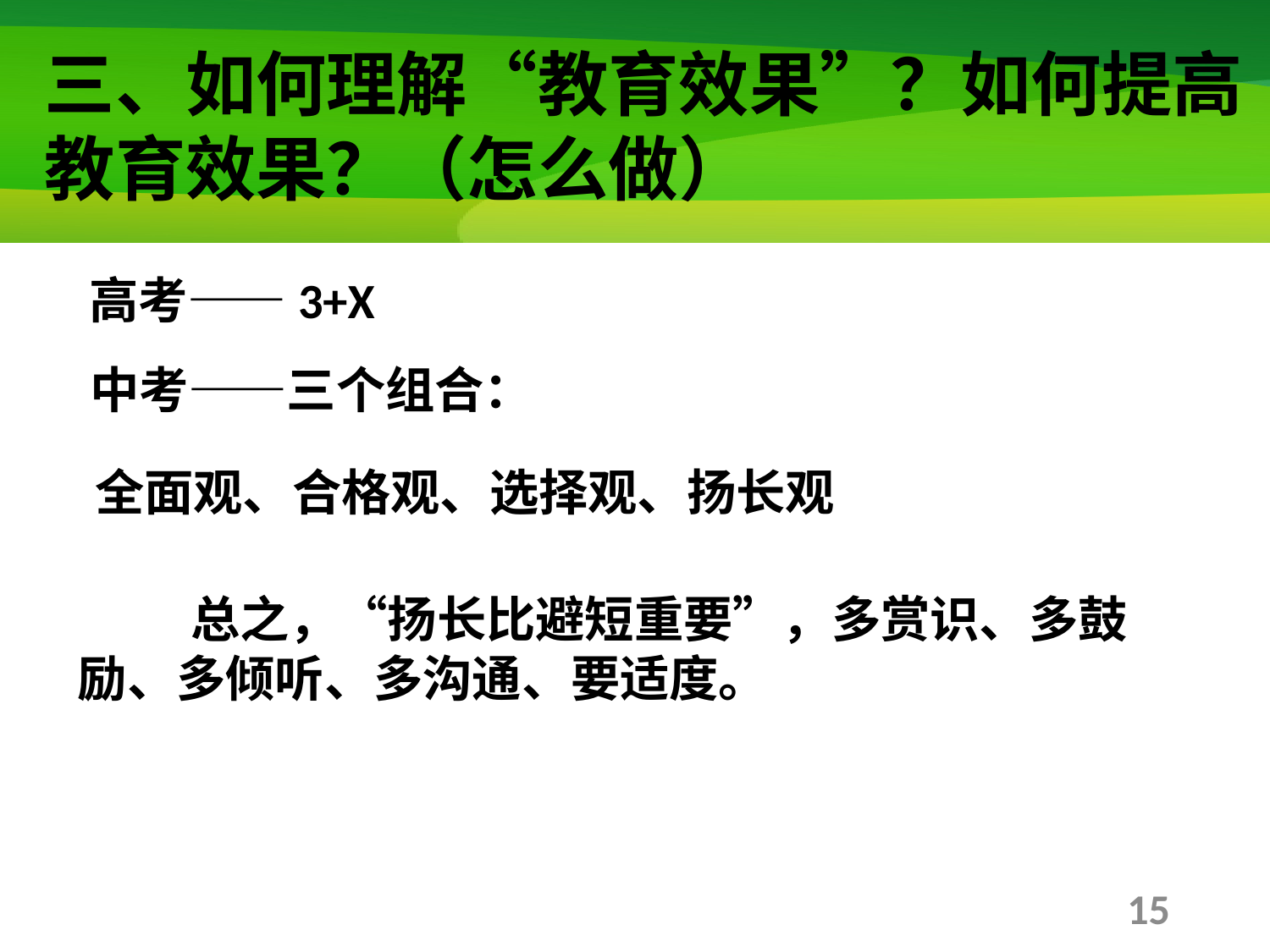

三、如何理解“教育效果”？如何提高教育效果？（怎么做）
高考——3+X
中考——三个组合：

全面观、合格观、选择观、扬长观
         总之，“扬长比避短重要”，多赏识、多鼓励、多倾听、多沟通、要适度。
15